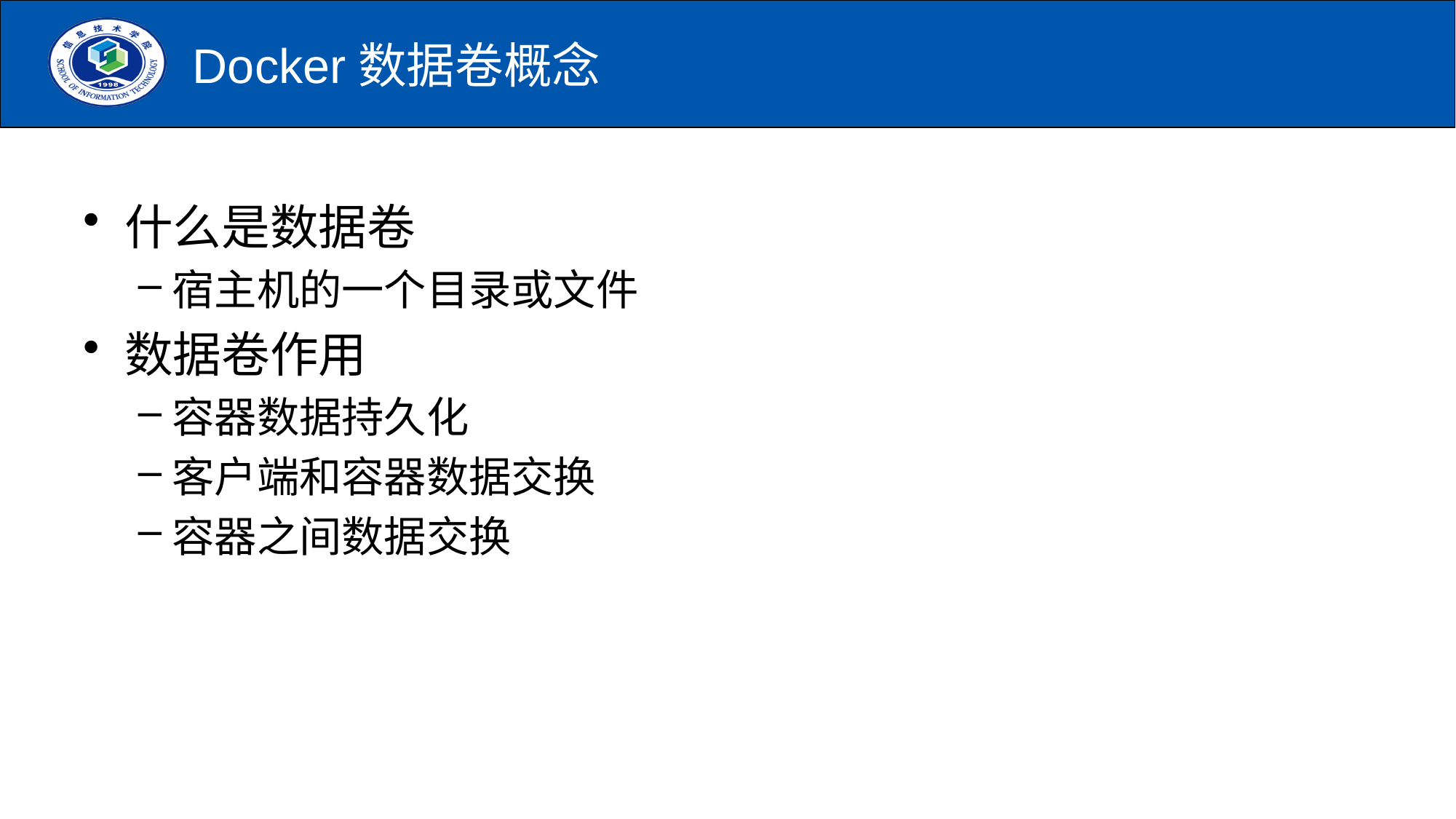

# Docker数据卷概念
什么是数据卷
宿主机的一个目录或文件
数据卷作用
容器数据持久化
客户端和容器数据交换
容器之间数据交换